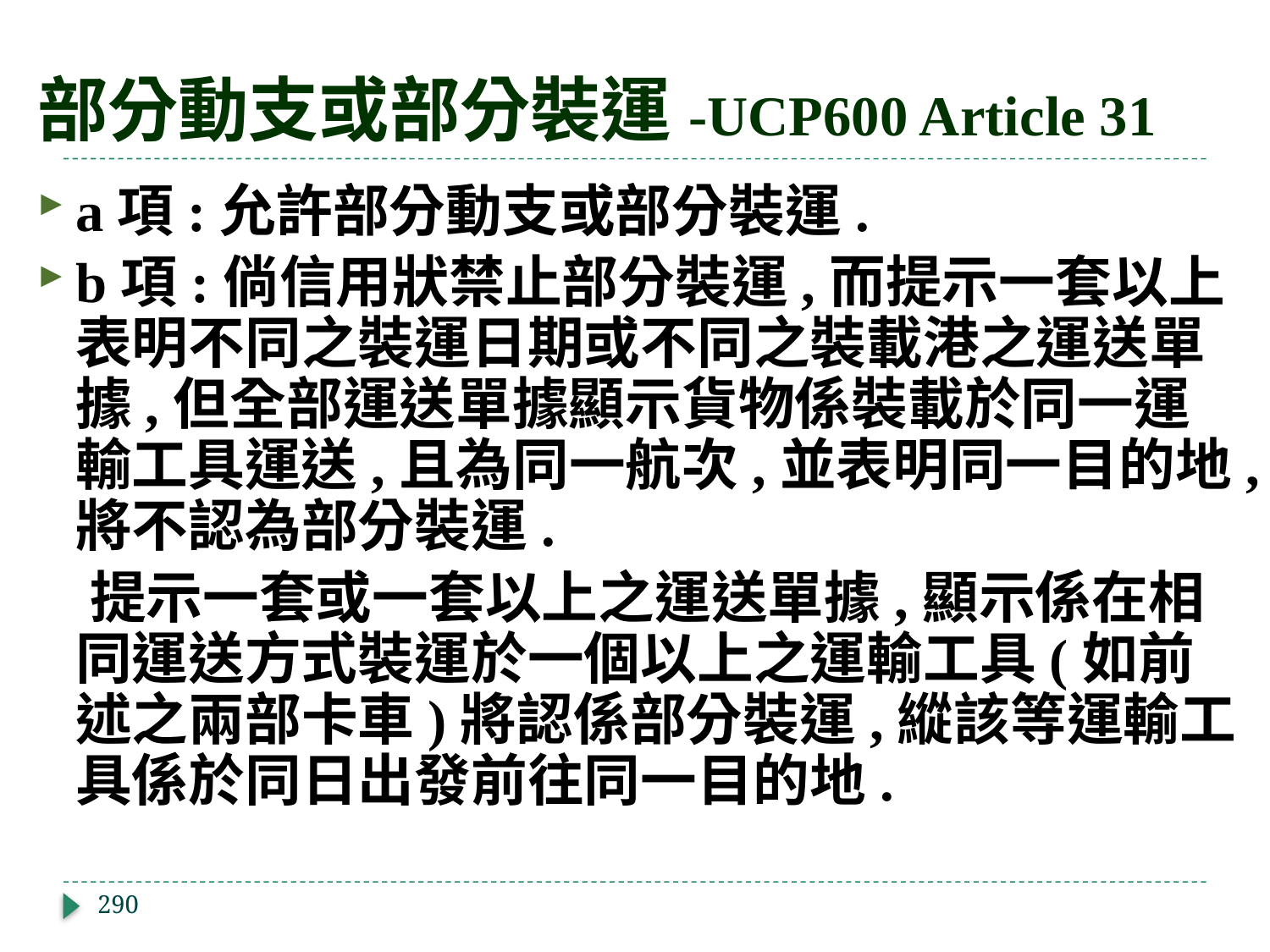

# 部分動支或部分裝運-UCP600 Article 31
a項:允許部分動支或部分裝運.
b項:倘信用狀禁止部分裝運,而提示一套以上表明不同之裝運日期或不同之裝載港之運送單據,但全部運送單據顯示貨物係裝載於同一運輸工具運送,且為同一航次,並表明同一目的地,將不認為部分裝運.
   提示一套或一套以上之運送單據,顯示係在相同運送方式裝運於一個以上之運輸工具(如前述之兩部卡車)將認係部分裝運,縱該等運輸工具係於同日出發前往同一目的地.
290